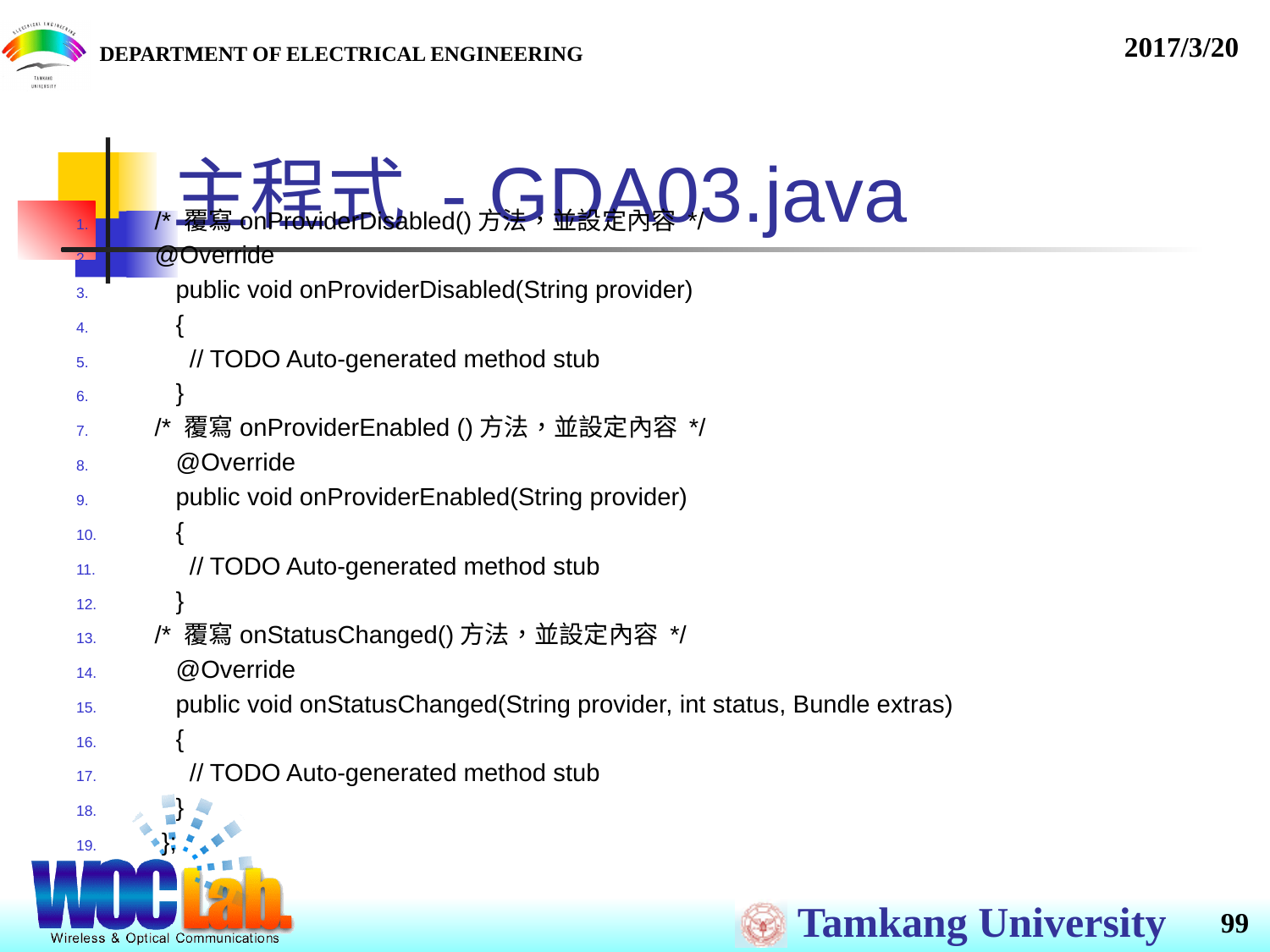

# 主程式 - GDA03.java
 /* 覆寫onProviderDisabled()方法，並設定內容 */
 @Override
    public void onProviderDisabled(String provider)
    {
      // TODO Auto-generated method stub
    }
 /* 覆寫onProviderEnabled ()方法，並設定內容 */
    @Override
    public void onProviderEnabled(String provider)
    {
      // TODO Auto-generated method stub
    }
 /* 覆寫onStatusChanged()方法，並設定內容 */
    @Override
    public void onStatusChanged(String provider, int status, Bundle extras)
    {
      // TODO Auto-generated method stub
    }
  };